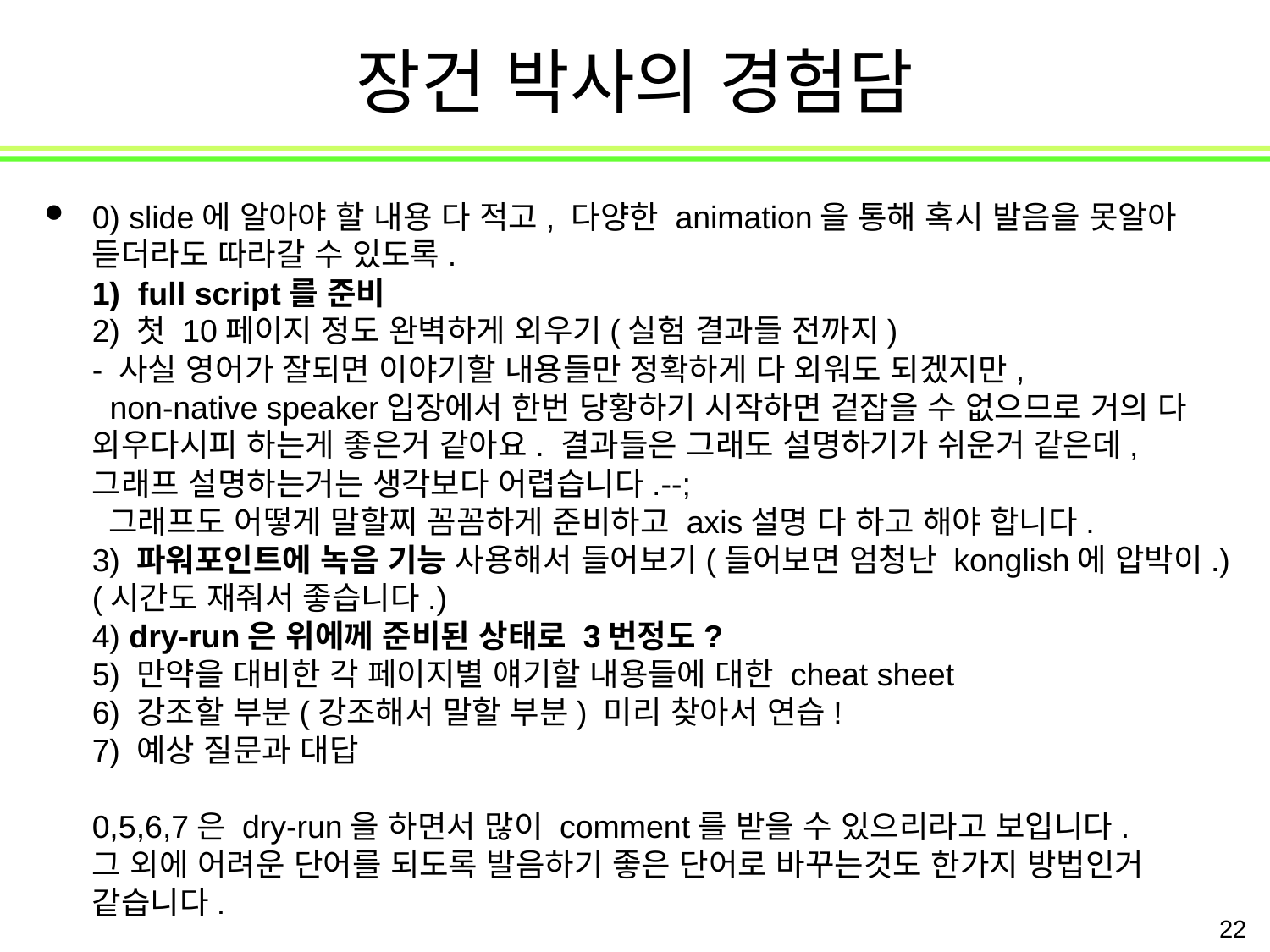

# 장건 박사의 경험담
0) slide에 알아야 할 내용 다 적고, 다양한 animation을 통해 혹시 발음을 못알아 듣더라도 따라갈 수 있도록.
1)  full script를 준비
2) 첫 10페이지 정도 완벽하게 외우기(실험 결과들 전까지)
- 사실 영어가 잘되면 이야기할 내용들만 정확하게 다 외워도 되겠지만,
  non-native speaker입장에서 한번 당황하기 시작하면 겉잡을 수 없으므로 거의 다 외우다시피 하는게 좋은거 같아요. 결과들은 그래도 설명하기가 쉬운거 같은데, 그래프 설명하는거는 생각보다 어렵습니다.--;
 그래프도 어떻게 말할찌 꼼꼼하게 준비하고 axis설명 다 하고 해야 합니다.
3) 파워포인트에 녹음 기능 사용해서 들어보기(들어보면 엄청난 konglish에 압박이.) (시간도 재줘서 좋습니다.)
4) dry-run은 위에께 준비된 상태로 3번정도?
5) 만약을 대비한 각 페이지별 얘기할 내용들에 대한 cheat sheet
6) 강조할 부분(강조해서 말할 부분) 미리 찾아서 연습!
7) 예상 질문과 대답
0,5,6,7은 dry-run을 하면서 많이 comment를 받을 수 있으리라고 보입니다.
그 외에 어려운 단어를 되도록 발음하기 좋은 단어로 바꾸는것도 한가지 방법인거 같습니다.
22